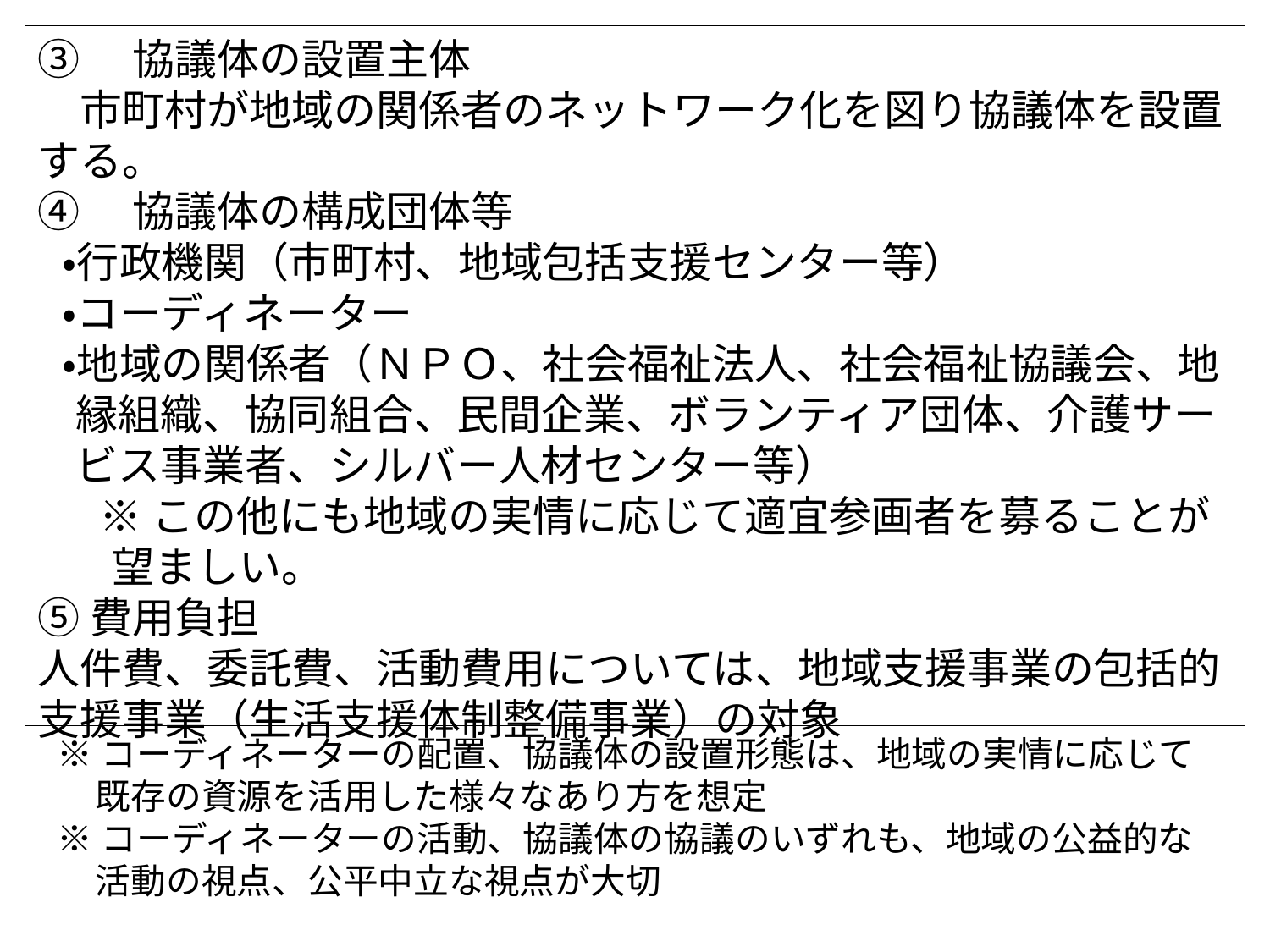

③　協議体の設置主体
　市町村が地域の関係者のネットワーク化を図り協議体を設置する。
④　協議体の構成団体等
・行政機関（市町村、地域包括支援センター等）
・コーディネーター
・地域の関係者（ＮＰＯ、社会福祉法人、社会福祉協議会、地縁組織、協同組合、民間企業、ボランティア団体、介護サービス事業者、シルバー人材センター等）
※この他にも地域の実情に応じて適宜参画者を募ることが望ましい。
⑤費用負担
人件費、委託費、活動費用については、地域支援事業の包括的支援事業（生活支援体制整備事業）の対象
※コーディネーターの配置、協議体の設置形態は、地域の実情に応じて既存の資源を活用した様々なあり方を想定
※コーディネーターの活動、協議体の協議のいずれも、地域の公益的な活動の視点、公平中立な視点が大切